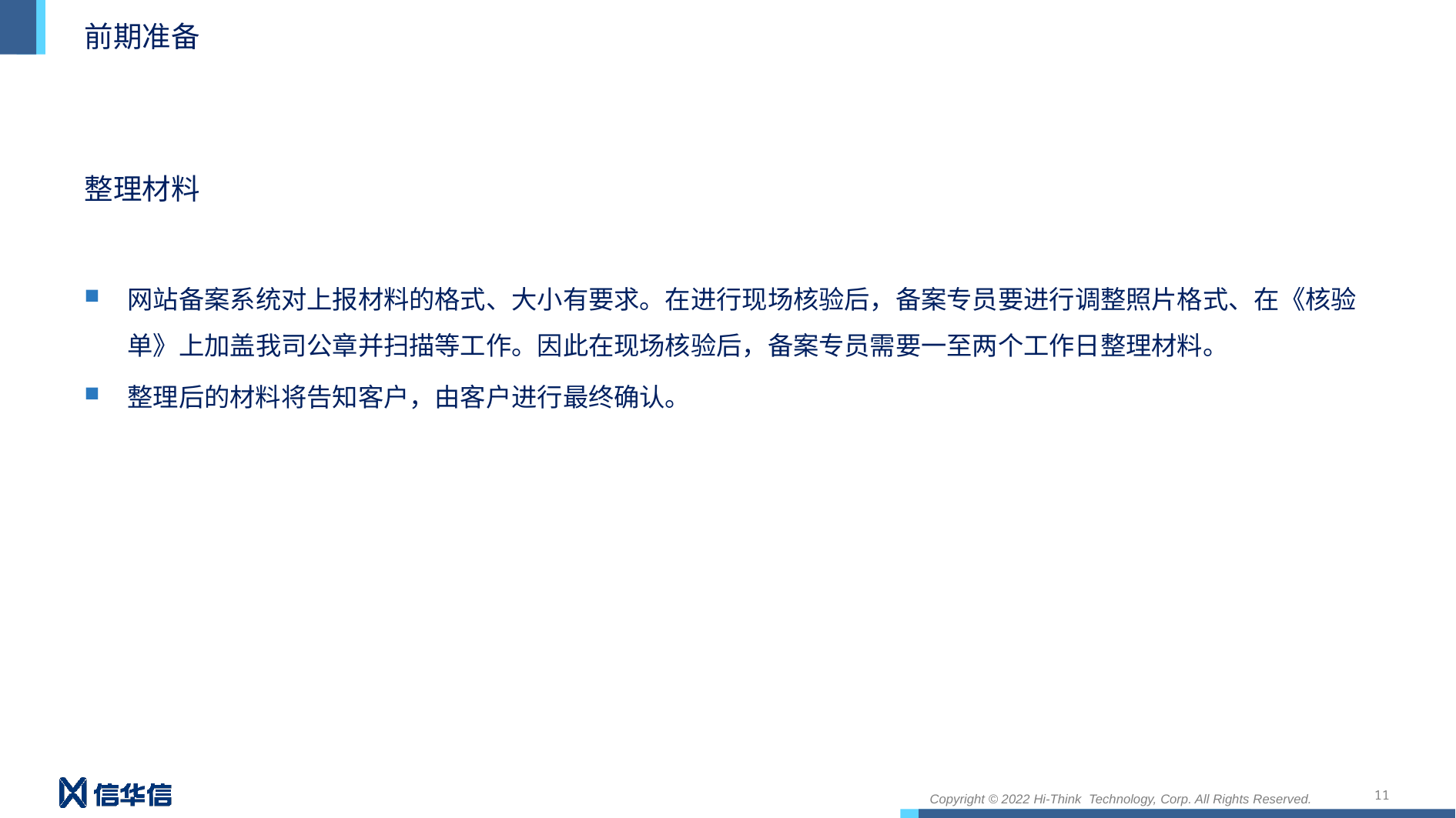

# 前期准备
整理材料

网站备案系统对上报材料的格式、大小有要求。在进行现场核验后，备案专员要进行调整照片格式、在《核验单》上加盖我司公章并扫描等工作。因此在现场核验后，备案专员需要一至两个工作日整理材料。
整理后的材料将告知客户，由客户进行最终确认。

11